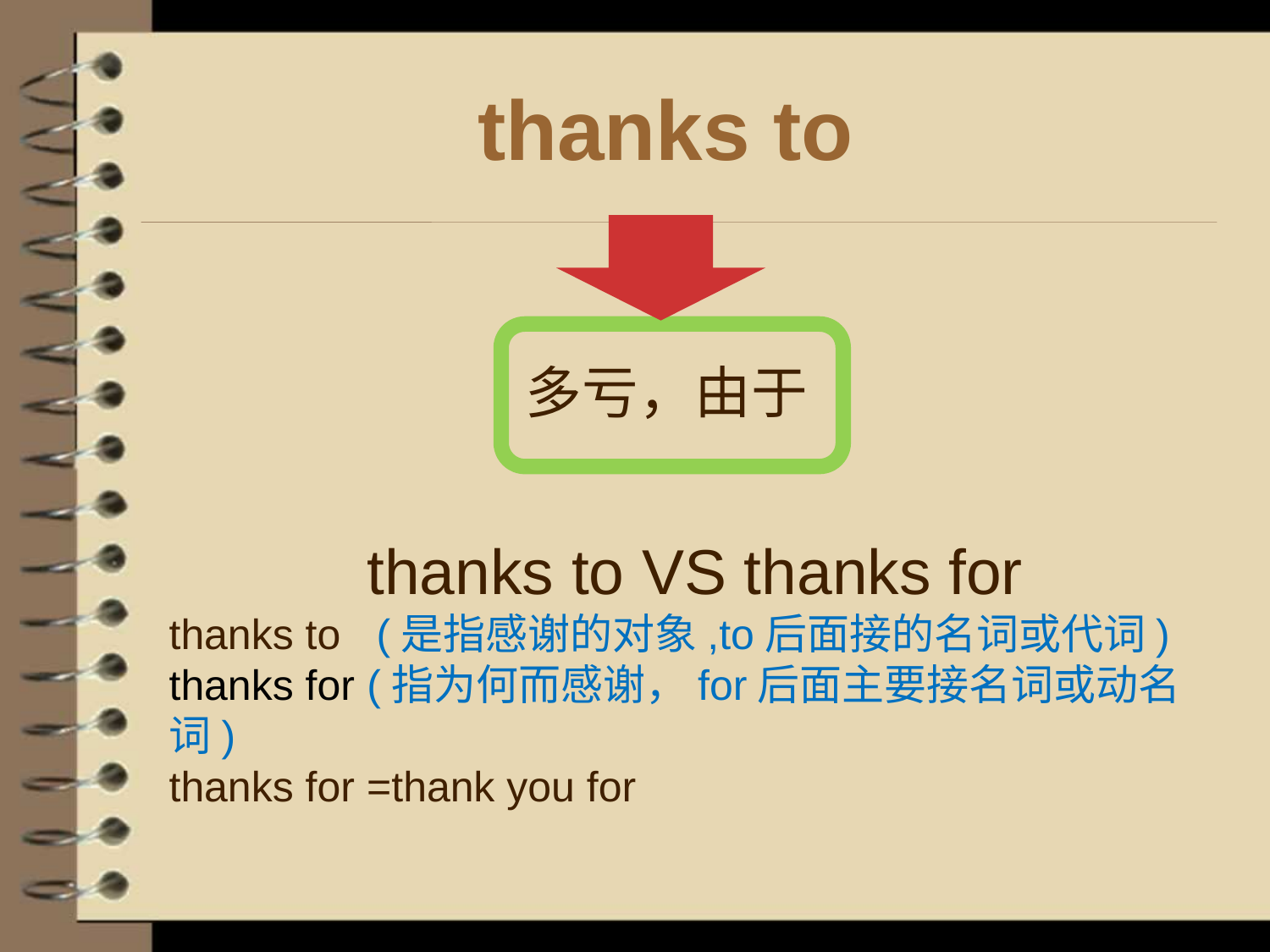

# thanks to

多亏，由于
thanks to VS thanks for
thanks to   (是指感谢的对象,to后面接的名词或代词)
thanks for (指为何而感谢，for后面主要接名词或动名词)
thanks for =thank you for